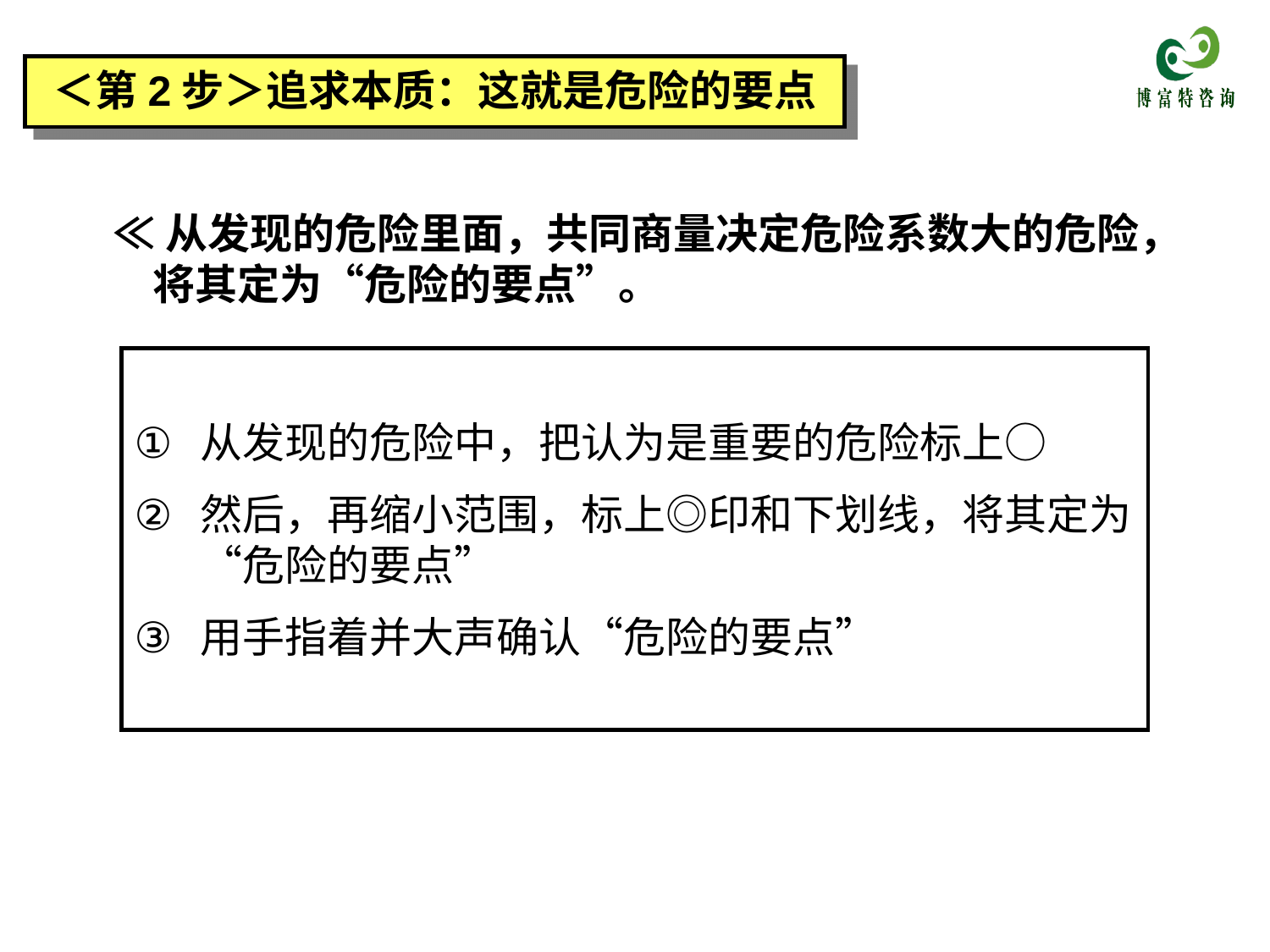

＜第2步＞追求本质：这就是危险的要点
≪从发现的危险里面，共同商量决定危险系数大的危险，将其定为“危险的要点”。
从发现的危险中，把认为是重要的危险标上○
然后，再缩小范围，标上◎印和下划线，将其定为“危险的要点”
用手指着并大声确认“危险的要点”